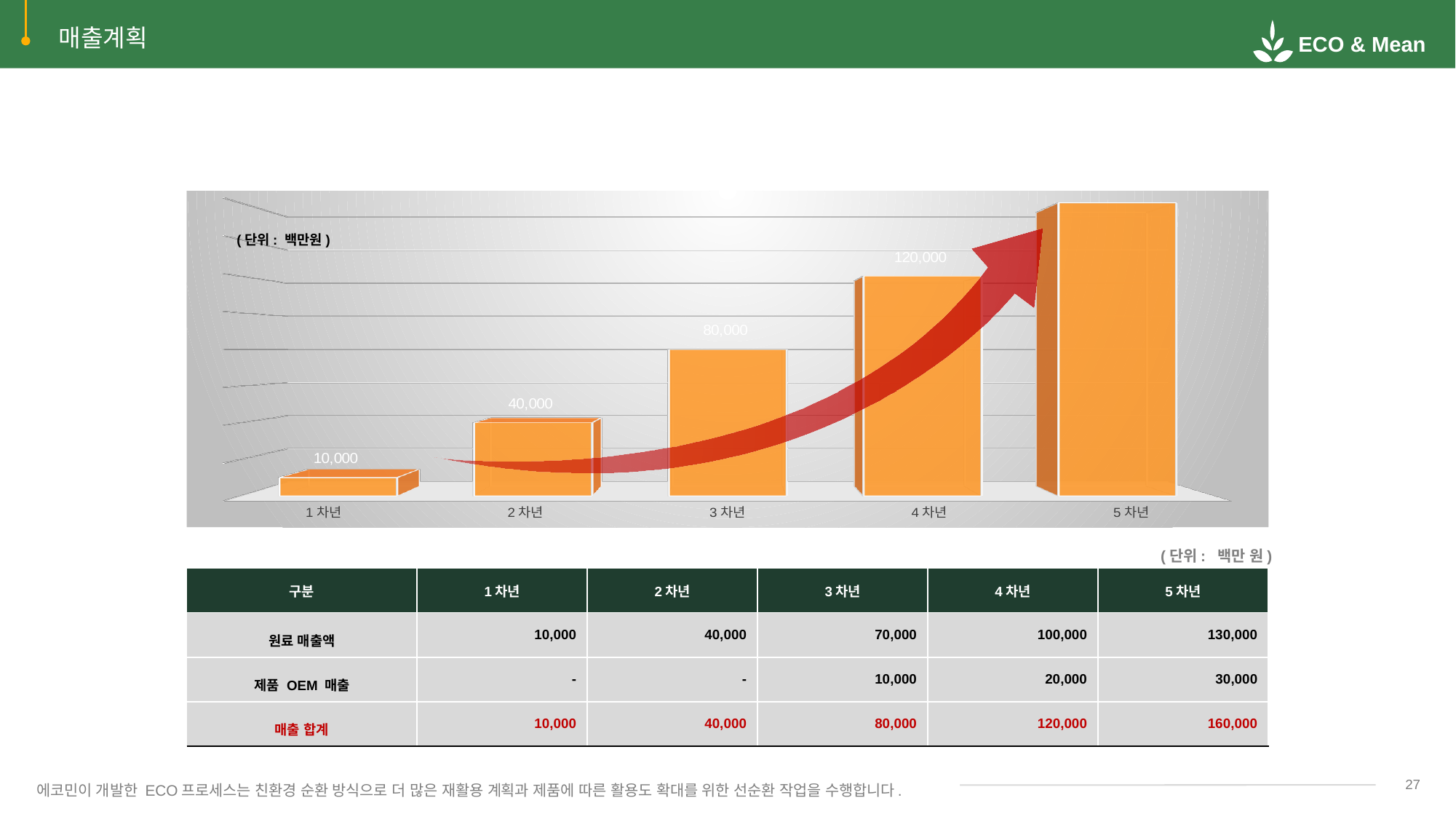

매출계획

[unsupported chart]

(단위: 백만원)
(단위:  백만 원)
| 구분 | 1차년 | 2차년 | 3차년 | 4차년 | 5차년 |
| --- | --- | --- | --- | --- | --- |
| 원료 매출액 | 10,000 | 40,000 | 70,000 | 100,000 | 130,000 |
| 제품 OEM 매출 | - | - | 10,000 | 20,000 | 30,000 |
| 매출 합계 | 10,000 | 40,000 | 80,000 | 120,000 | 160,000 |